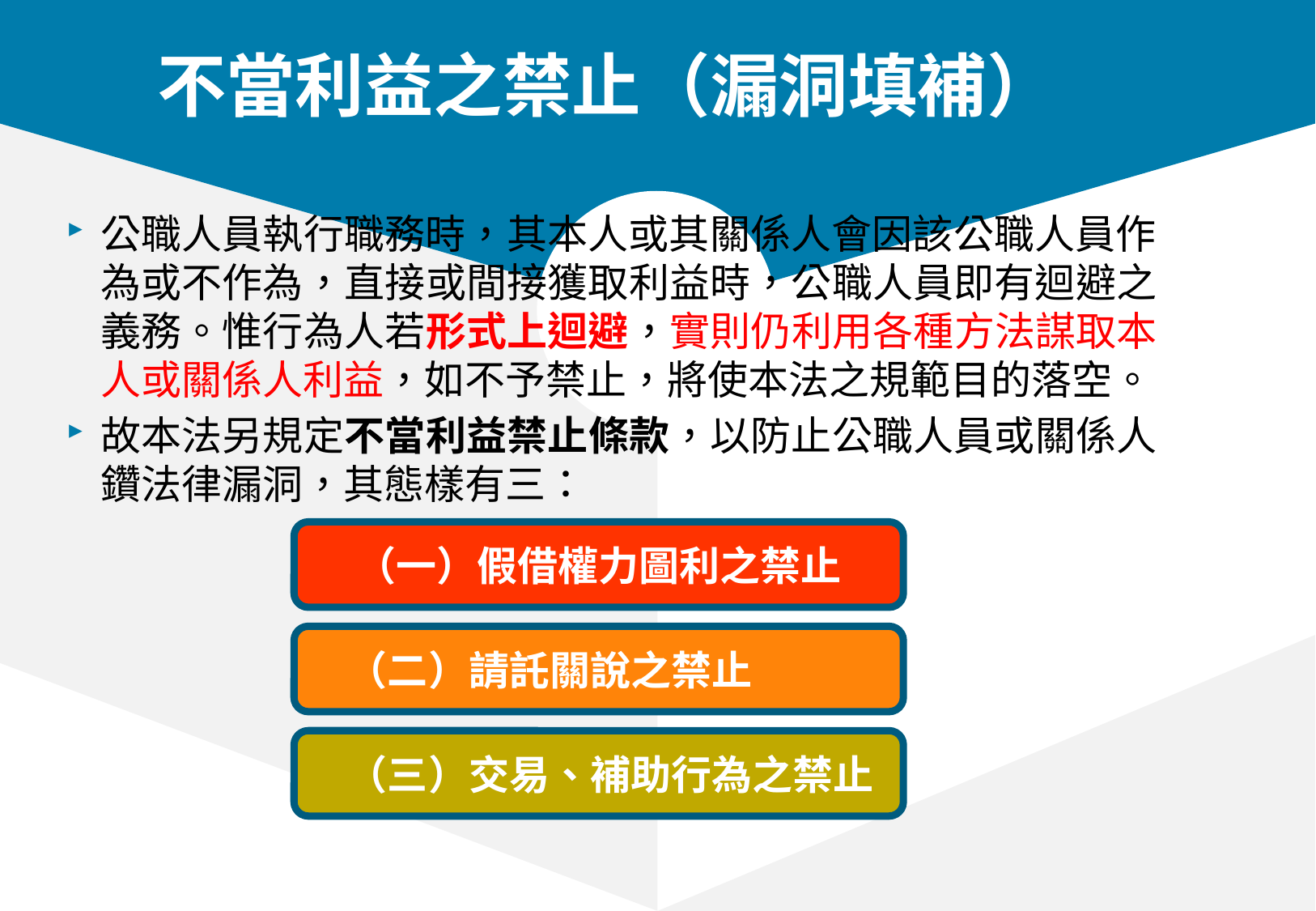

不當利益之禁止（漏洞填補）
公職人員執行職務時，其本人或其關係人會因該公職人員作為或不作為，直接或間接獲取利益時，公職人員即有迴避之義務。惟行為人若形式上迴避，實則仍利用各種方法謀取本人或關係人利益，如不予禁止，將使本法之規範目的落空。
故本法另規定不當利益禁止條款，以防止公職人員或關係人鑽法律漏洞，其態樣有三：

（一）假借權力圖利之禁止
   （二）請託關說之禁止
   （三）交易、補助行為之禁止